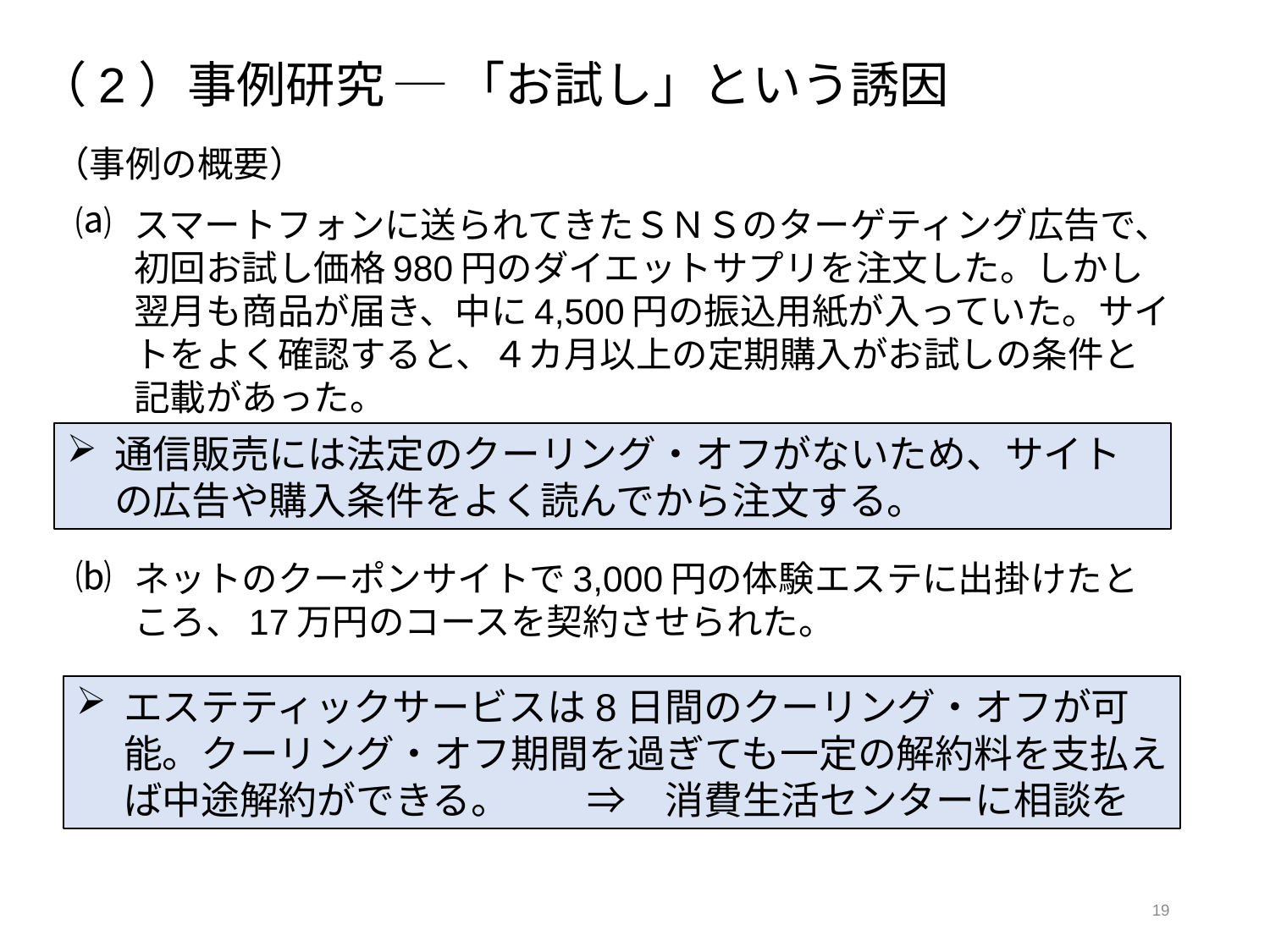

（2）事例研究 ─ 「お試し」という誘因
（事例の概要）
スマートフォンに送られてきたＳＮＳのターゲティング広告で、初回お試し価格980円のダイエットサプリを注文した。しかし翌月も商品が届き、中に4,500円の振込用紙が入っていた。サイトをよく確認すると、４カ月以上の定期購入がお試しの条件と記載があった。

ネットのクーポンサイトで3,000円の体験エステに出掛けたところ、17万円のコースを契約させられた。
通信販売には法定のクーリング・オフがないため、サイトの広告や購入条件をよく読んでから注文する。
エステティックサービスは8日間のクーリング・オフが可能。クーリング・オフ期間を過ぎても一定の解約料を支払えば中途解約ができる。　　⇒　消費生活センターに相談を
19